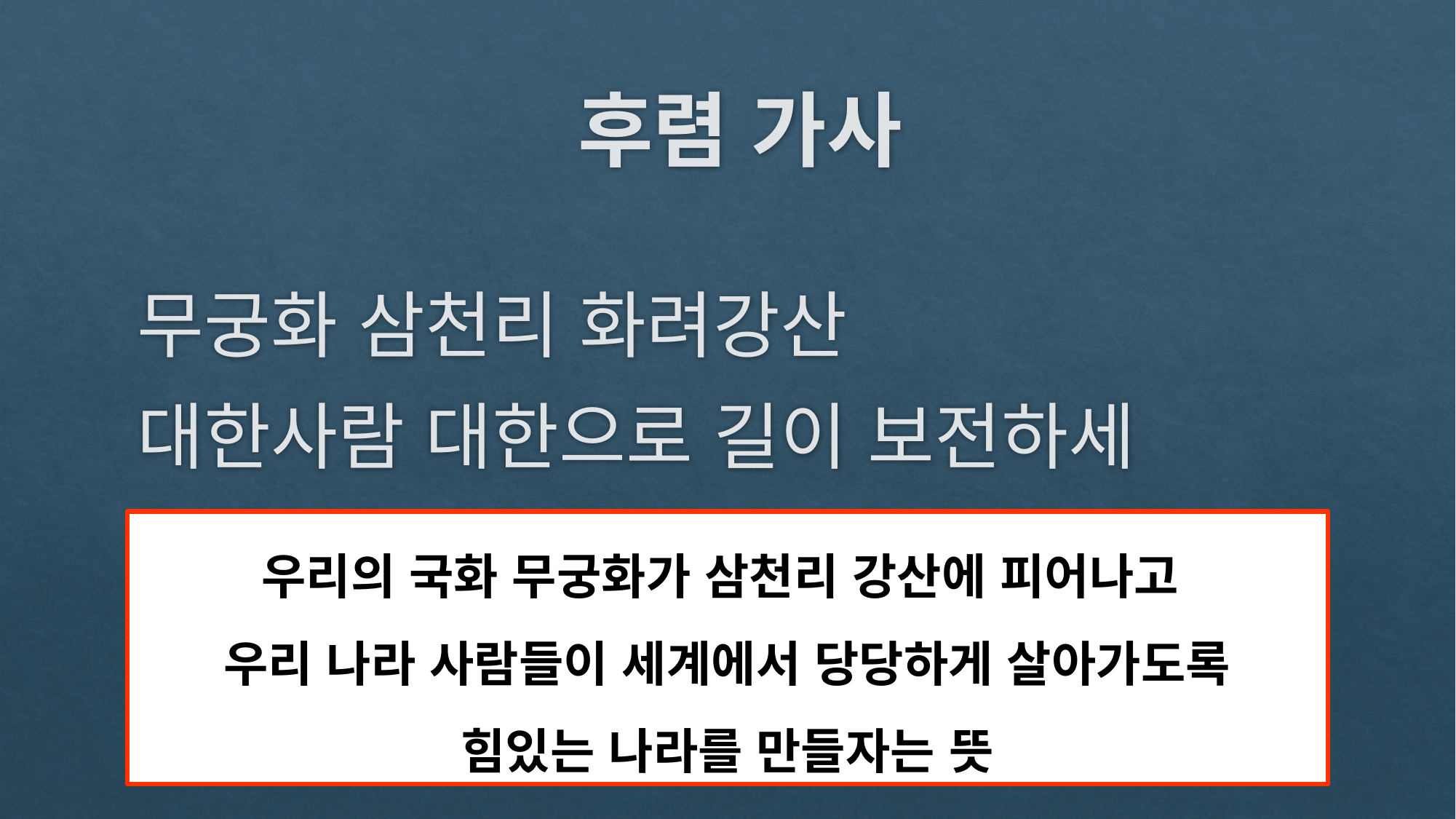

# 후렴 가사
무궁화 삼천리 화려강산
대한사람 대한으로 길이 보전하세
우리의 국화 무궁화가 삼천리 강산에 피어나고
우리 나라 사람들이 세계에서 당당하게 살아가도록
힘있는 나라를 만들자는 뜻